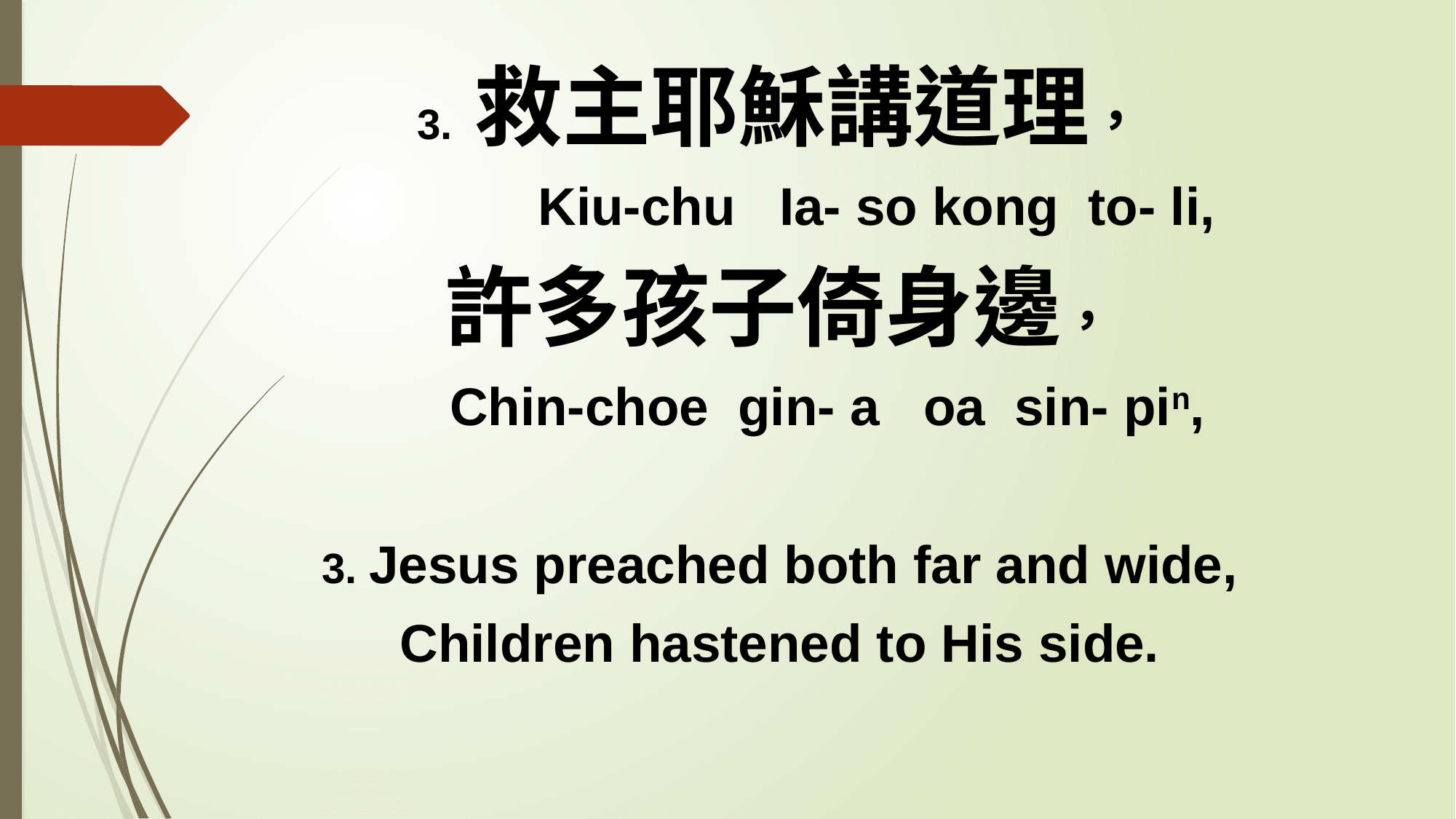

3. 救主耶穌講道理，
                     Kiu-chu   Ia- so kong  to- li,
許多孩子倚身邊，
               Chin-choe  gin- a   oa  sin- pin,

3. Jesus preached both far and wide,
Children hastened to His side.